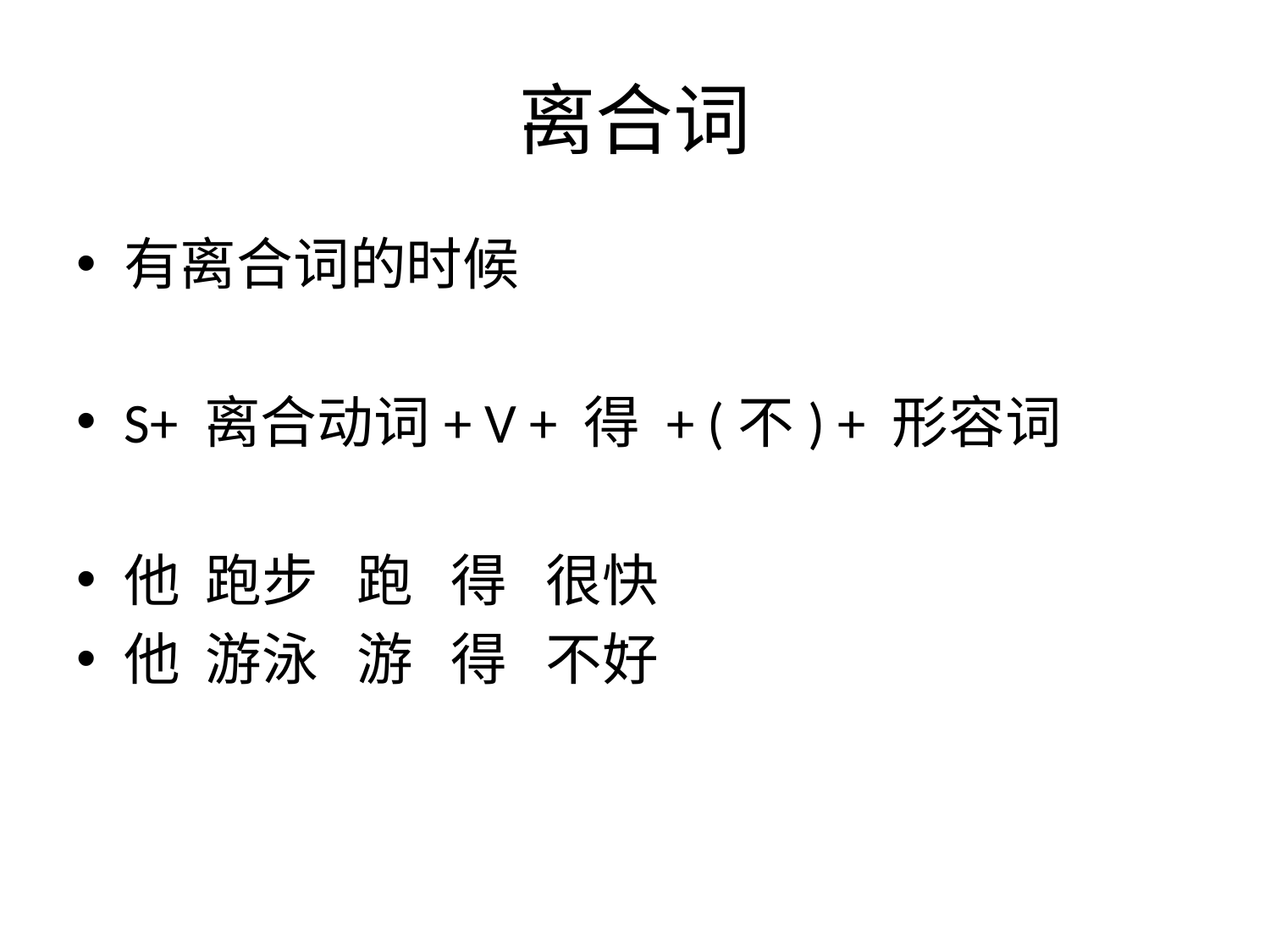

# 离合词
有离合词的时候

S+ 离合动词+ V + 得 + (不) + 形容词

他  跑步   跑   得   很快
他  游泳   游   得   不好